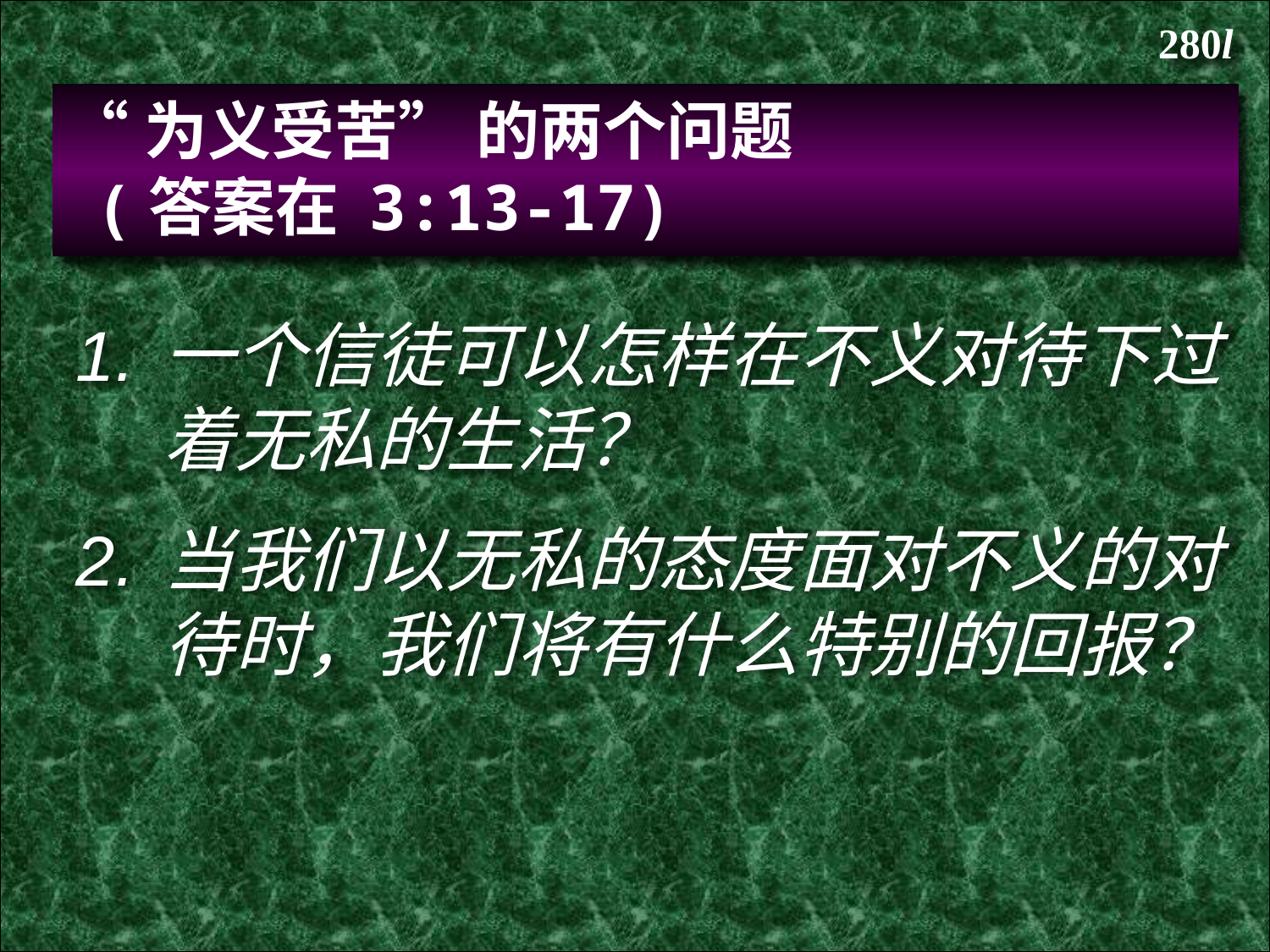

280l
“为义受苦” 的两个问题
 (答案在 3:13-17)
一个信徒可以怎样在不义对待下过着无私的生活？
当我们以无私的态度面对不义的对待时，我们将有什么特别的回报？